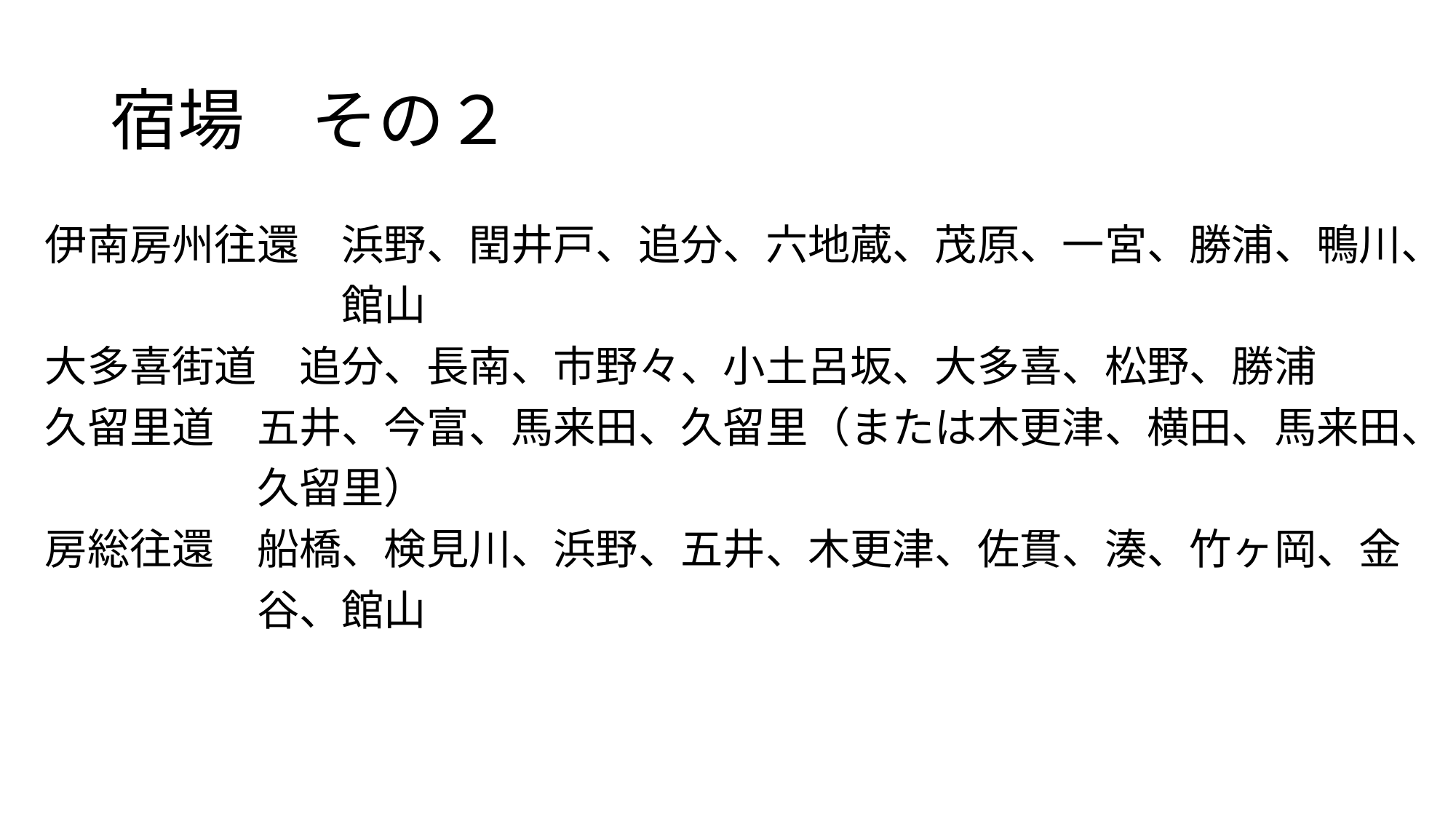

# 宿場　その２
伊南房州往還　浜野、閏井戸、追分、六地蔵、茂原、一宮、勝浦、鴨川、
　　　　　　　館山
大多喜街道　追分、長南、市野々、小土呂坂、大多喜、松野、勝浦
久留里道　五井、今富、馬来田、久留里（または木更津、横田、馬来田、
　　　　　久留里）
房総往還　船橋、検見川、浜野、五井、木更津、佐貫、湊、竹ヶ岡、金
　　　　　谷、館山